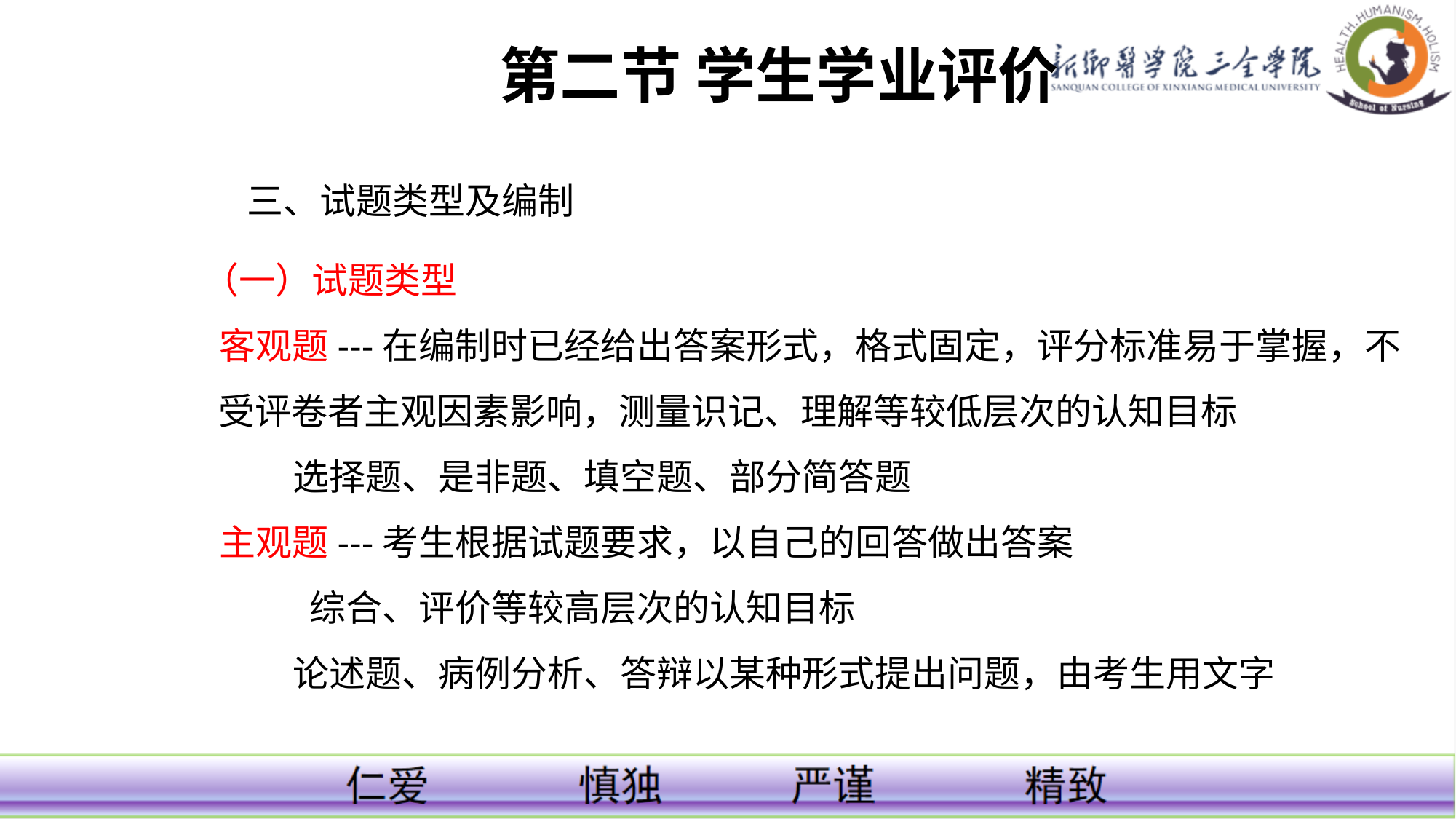

# 第二节 学生学业评价
三、试题类型及编制
（一）试题类型
 客观题---在编制时已经给出答案形式，格式固定，评分标准易于掌握，不    受评卷者主观因素影响，测量识记、理解等较低层次的认知目标
          选择题、是非题、填空题、部分简答题
 主观题---考生根据试题要求，以自己的回答做出答案
            综合、评价等较高层次的认知目标
          论述题、病例分析、答辩以某种形式提出问题，由考生用文字